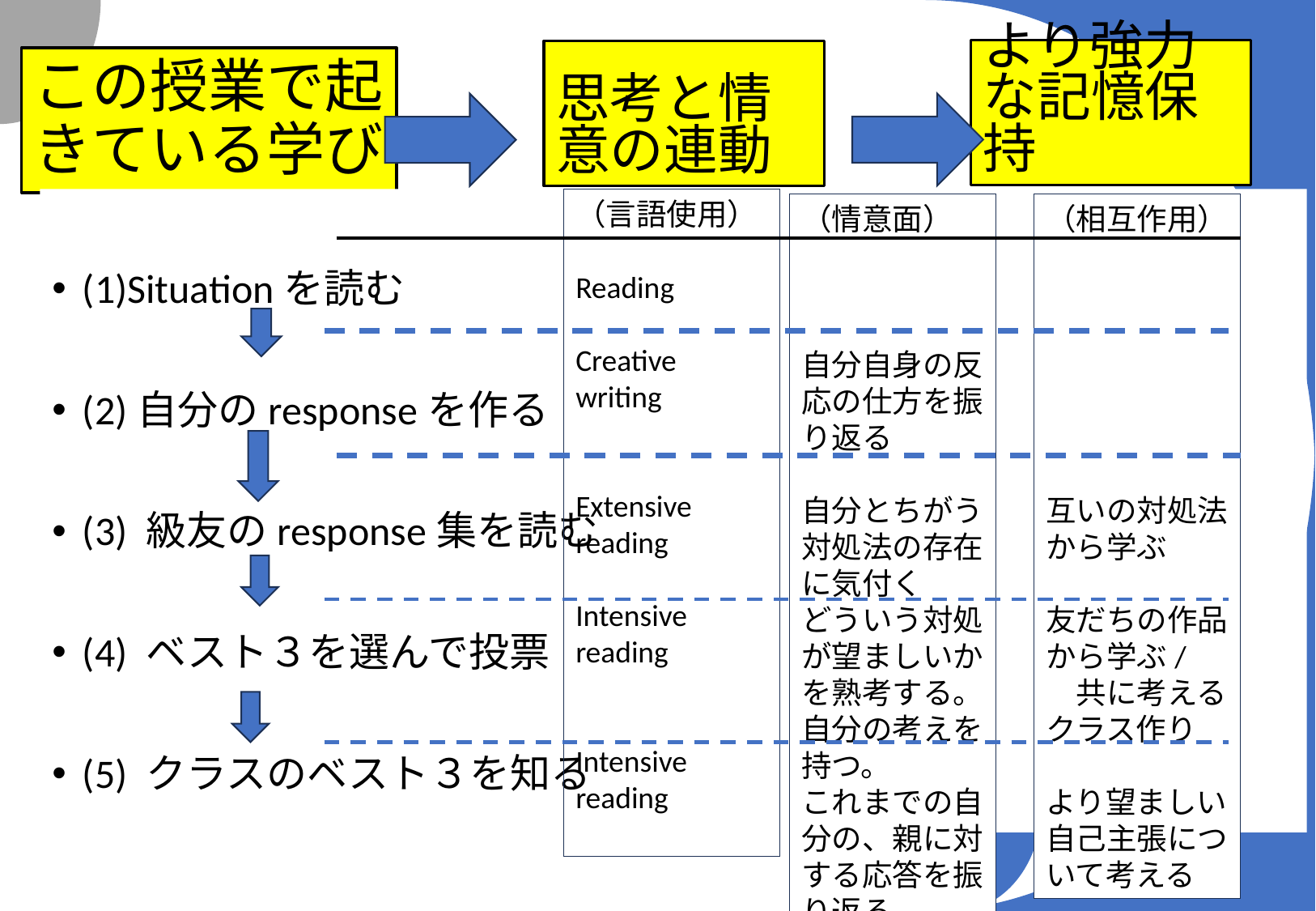

より強力な記憶保持
思考と情意の連動
# この授業で起きている学び

(1)Situationを読む

(2)自分のresponseを作る

(3) 級友のresponse集を読む

(4) ベスト３を選んで投票

(5) クラスのベスト３を知る

（言語使用）

Reading

Creative writing

Extensive reading

Intensive reading

Intensive reading

（相互作用）

互いの対処法から学ぶ

友だちの作品から学ぶ/　　共に考えるクラス作り

より望ましい自己主張について考える
（情意面）

自分自身の反応の仕方を振り返る

自分とちがう対処法の存在に気付く
どういう対処が望ましいかを熟考する。自分の考えを持つ。
これまでの自分の、親に対する応答を振り返る